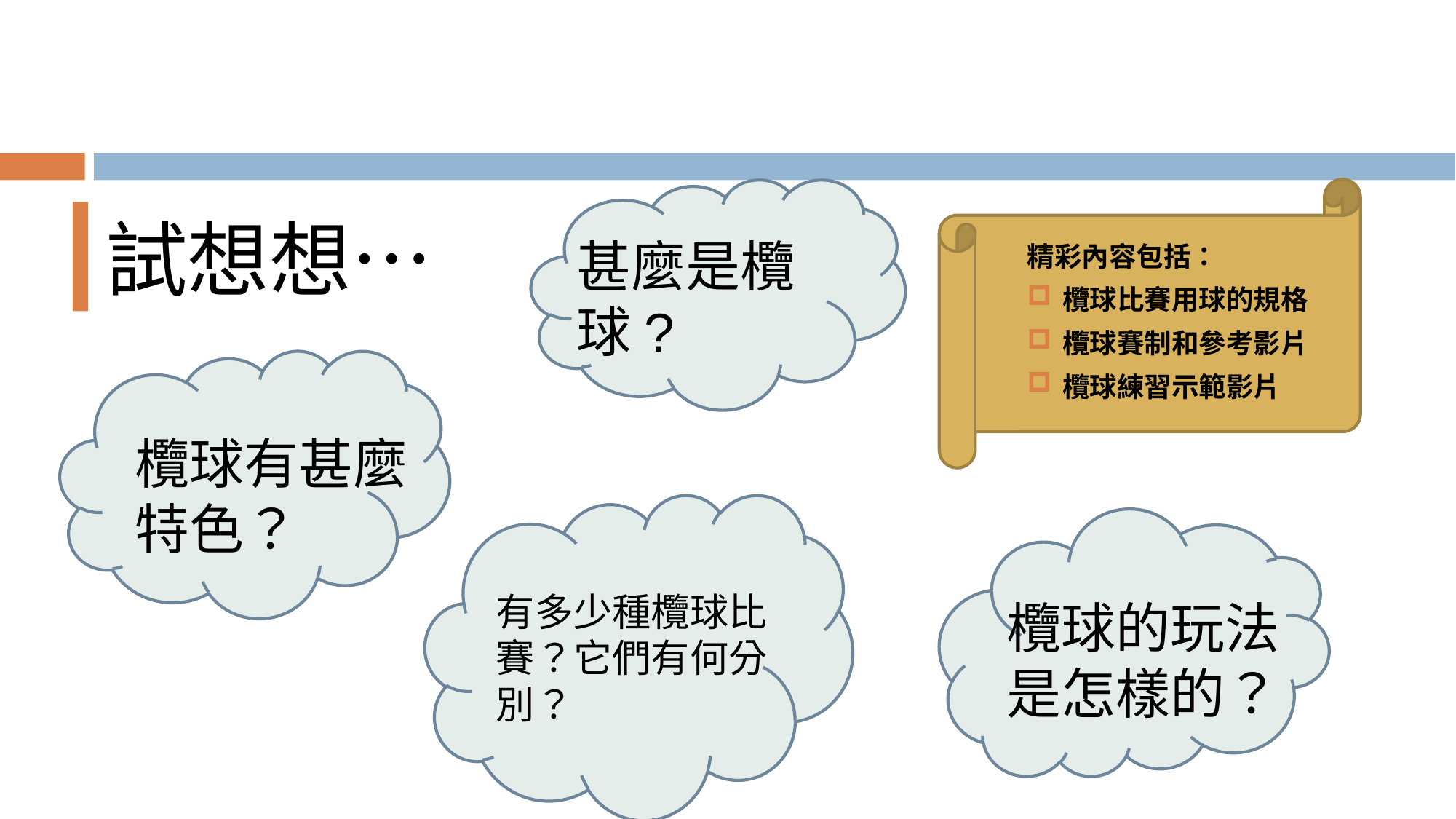

# 試想想…

甚麼是欖球?

精彩內容包括：
欖球比賽用球的規格
欖球賽制和參考影片
欖球練習示範影片

欖球有甚麼特色？

有多少種欖球比賽？它們有何分別？

欖球的玩法是怎樣的？